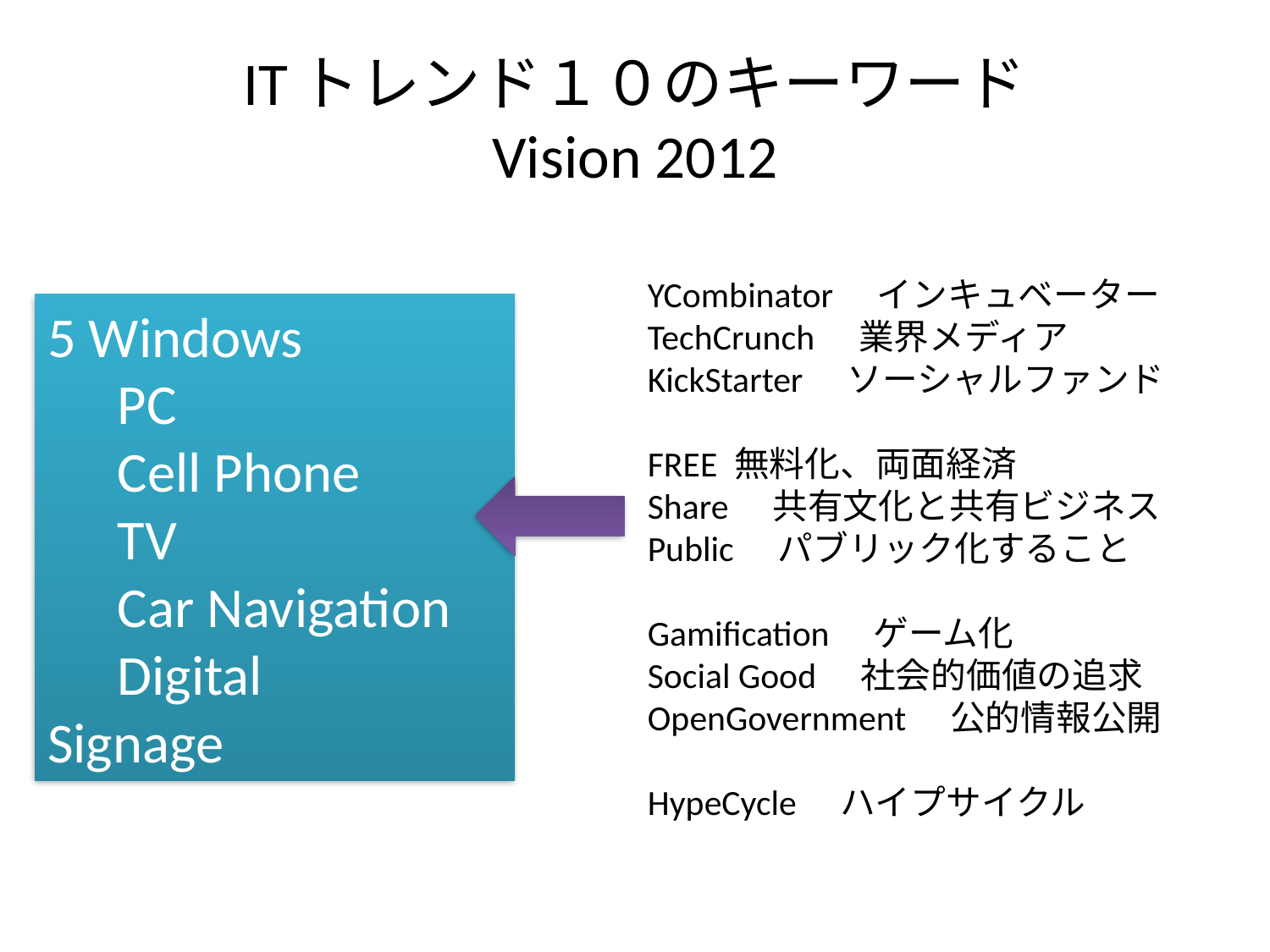

# ITトレンド１０のキーワード Vision 2012
YCombinator　インキュベーター
TechCrunch　業界メディア
KickStarter　ソーシャルファンド

FREE 無料化、両面経済
Share　共有文化と共有ビジネス
Public　パブリック化すること

Gamification　ゲーム化
Social Good　社会的価値の追求
OpenGovernment　公的情報公開

HypeCycle　ハイプサイクル
5 Windows
　PC
　Cell Phone
　TV
　Car Navigation
　Digital 　Signage